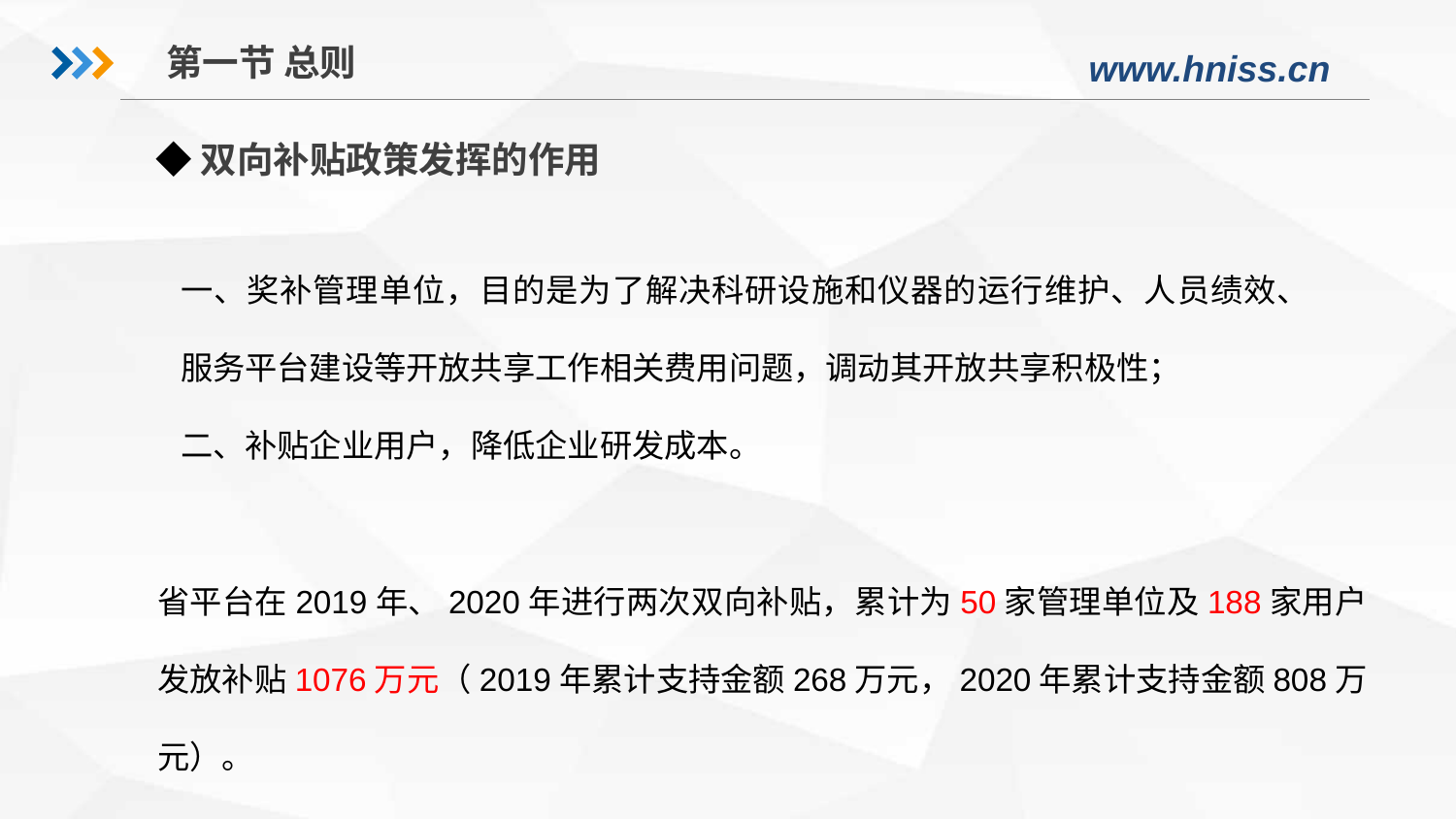

第一节 总则
◆双向补贴政策发挥的作用
一、奖补管理单位，目的是为了解决科研设施和仪器的运行维护、人员绩效、服务平台建设等开放共享工作相关费用问题，调动其开放共享积极性；
二、补贴企业用户，降低企业研发成本。
省平台在2019年、2020年进行两次双向补贴，累计为50家管理单位及188家用户发放补贴1076万元（2019年累计支持金额268万元，2020年累计支持金额808万元）。